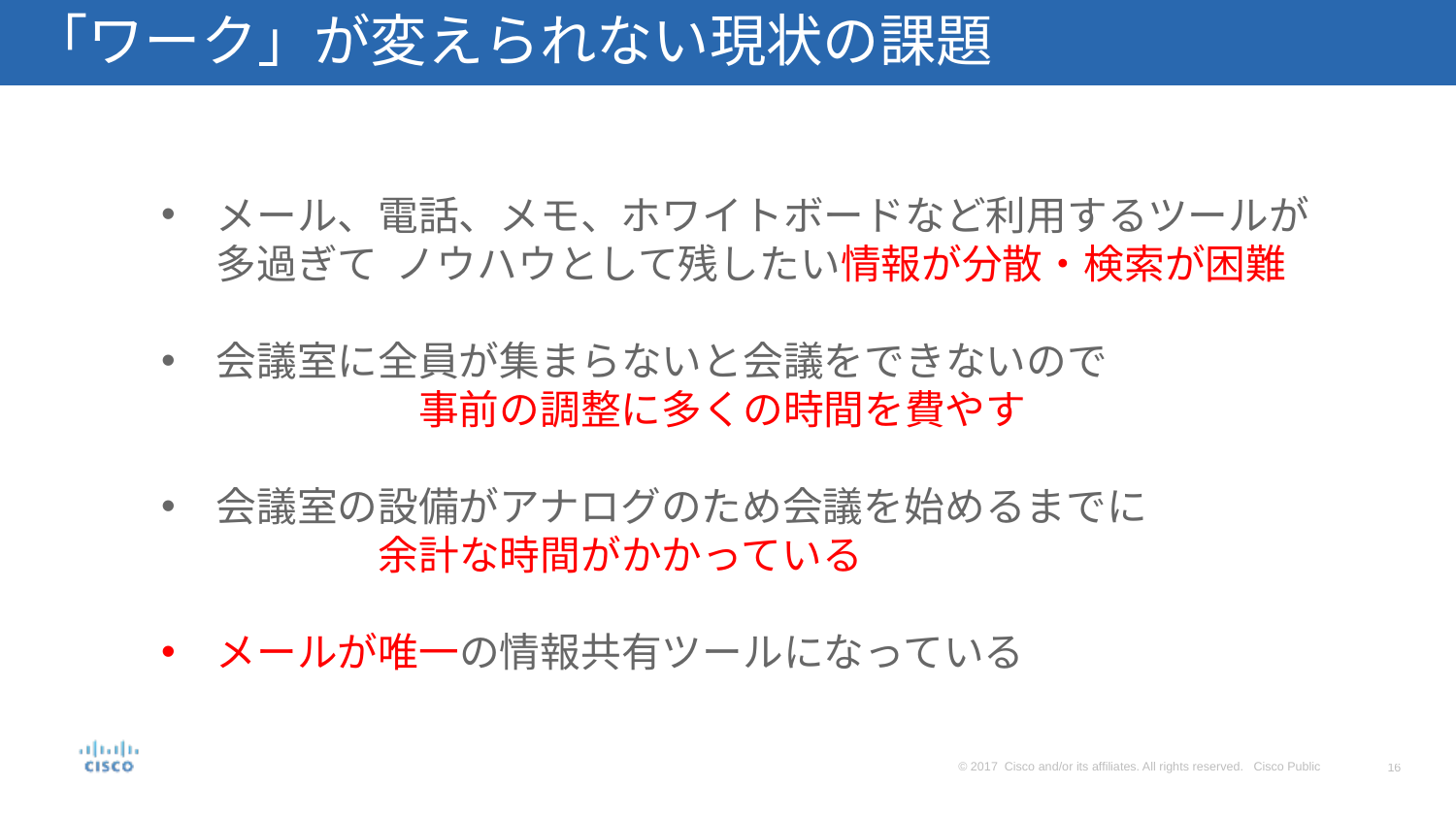

# 「ワーク」が変えられない現状の課題

メール、電話、メモ、ホワイトボードなど利用するツールが多過ぎて  ノウハウとして残したい情報が分散・検索が困難

会議室に全員が集まらないと会議をできないので　　　　　　　　　　事前の調整に多くの時間を費やす

会議室の設備がアナログのため会議を始めるまでに　　　　　　　　余計な時間がかかっている

メールが唯一の情報共有ツールになっている